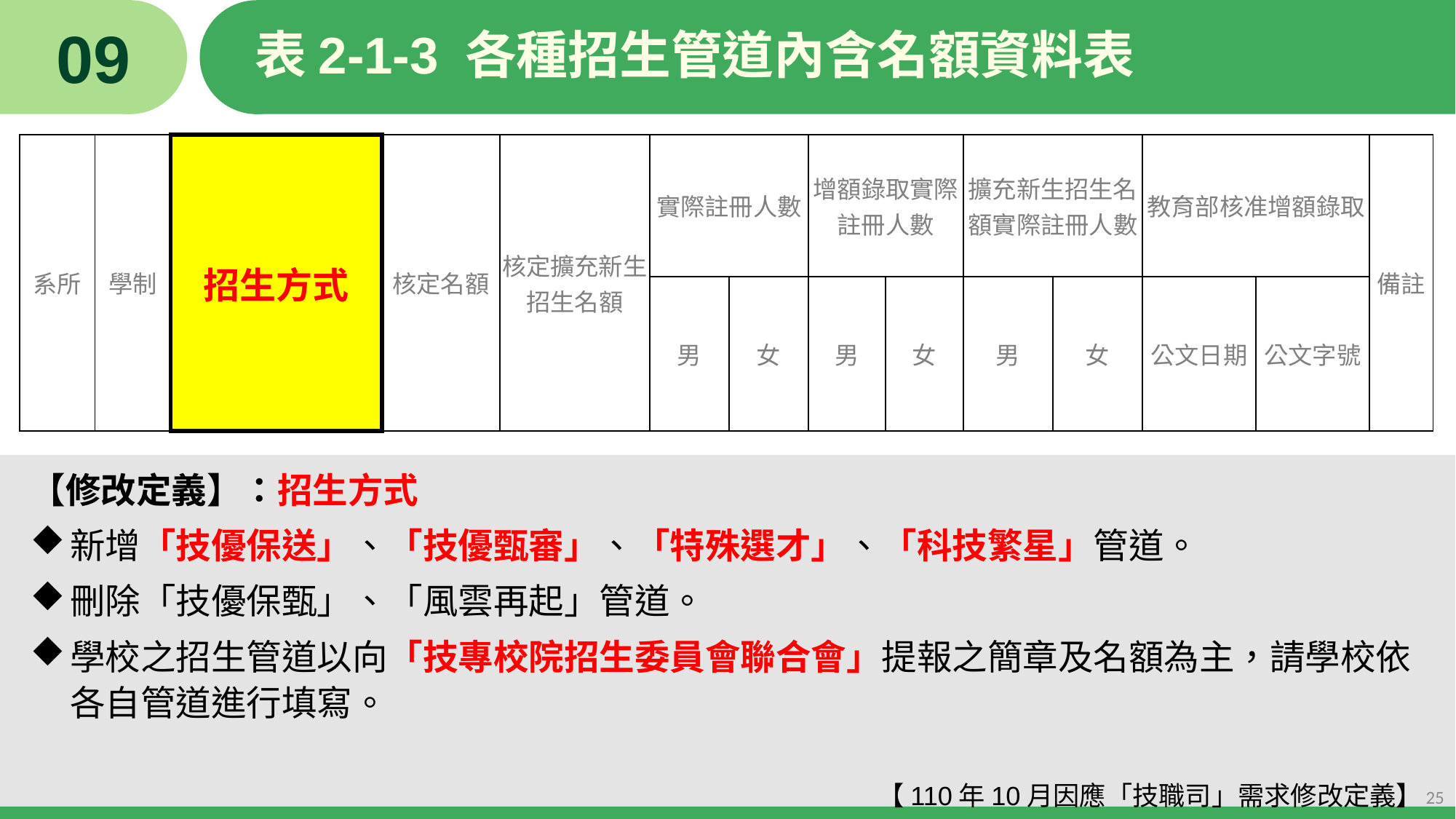

09
# 表2-1-3 各種招生管道內含名額資料表
| 系所 | 學制 | 招生方式 | 核定名額 | 核定擴充新生招生名額 | 實際註冊人數 |  | 增額錄取實際註冊人數 |  | 擴充新生招生名額實際註冊人數 |  | 教育部核准增額錄取 |  | 備註 |
| --- | --- | --- | --- | --- | --- | --- | --- | --- | --- | --- | --- | --- | --- |
|  |  |  |  |  | 男 | 女 | 男 | 女 | 男 | 女 | 公文日期 | 公文字號 |  |
【修改定義】：招生方式
新增「技優保送」、「技優甄審」、「特殊選才」、「科技繁星」管道。
刪除「技優保甄」、「風雲再起」管道。
學校之招生管道以向「技專校院招生委員會聯合會」提報之簡章及名額為主，請學校依各自管道進行填寫。

【110年10月因應「技職司」需求修改定義】

25